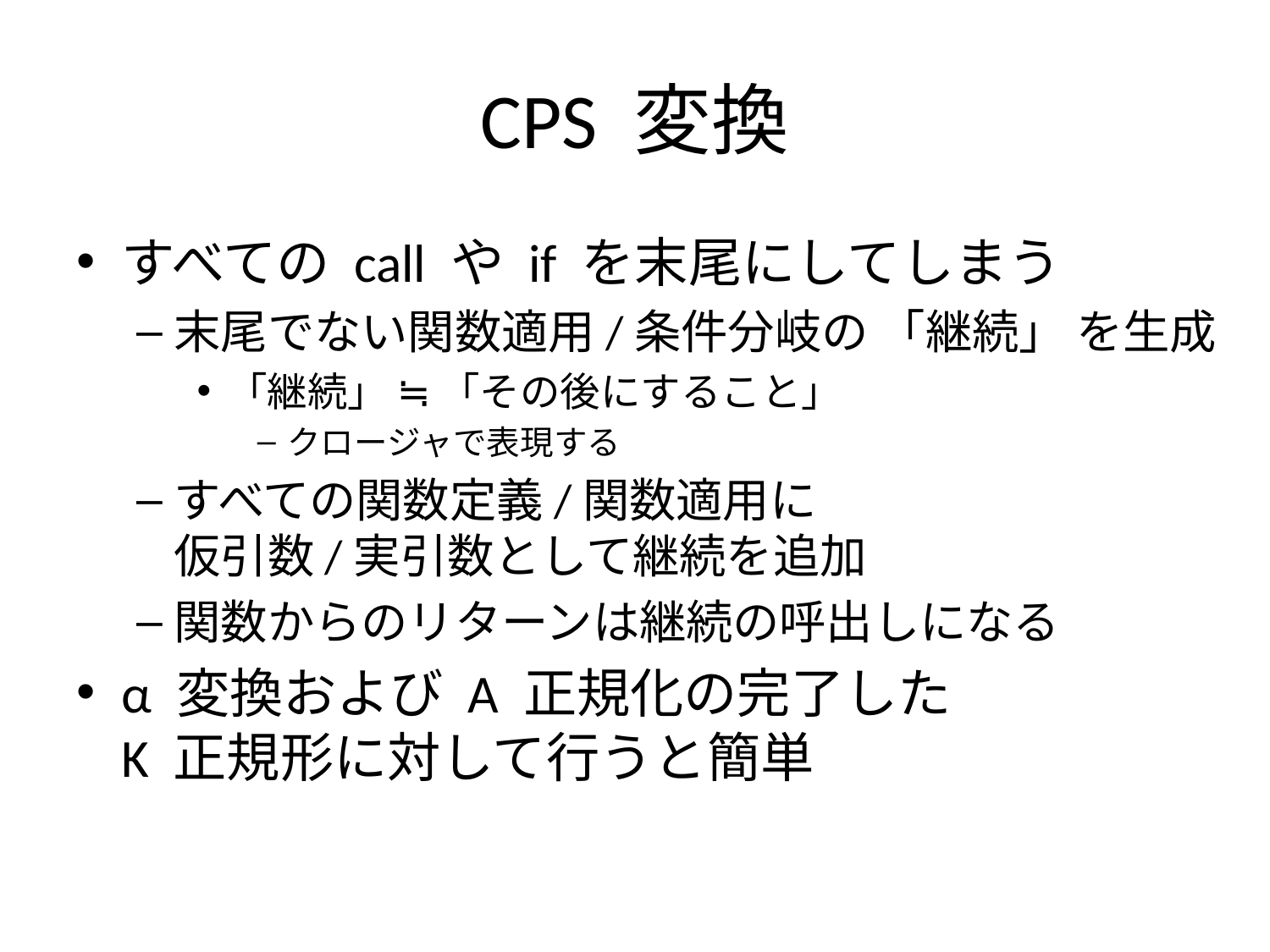

# CPS 変換
すべての call や if を末尾にしてしまう
末尾でない関数適用/条件分岐の 「継続」 を生成
「継続」 ≒ 「その後にすること」
クロージャで表現する
すべての関数定義/関数適用に
仮引数/実引数として継続を追加
関数からのリターンは継続の呼出しになる
α 変換および A 正規化の完了した
K 正規形に対して行うと簡単